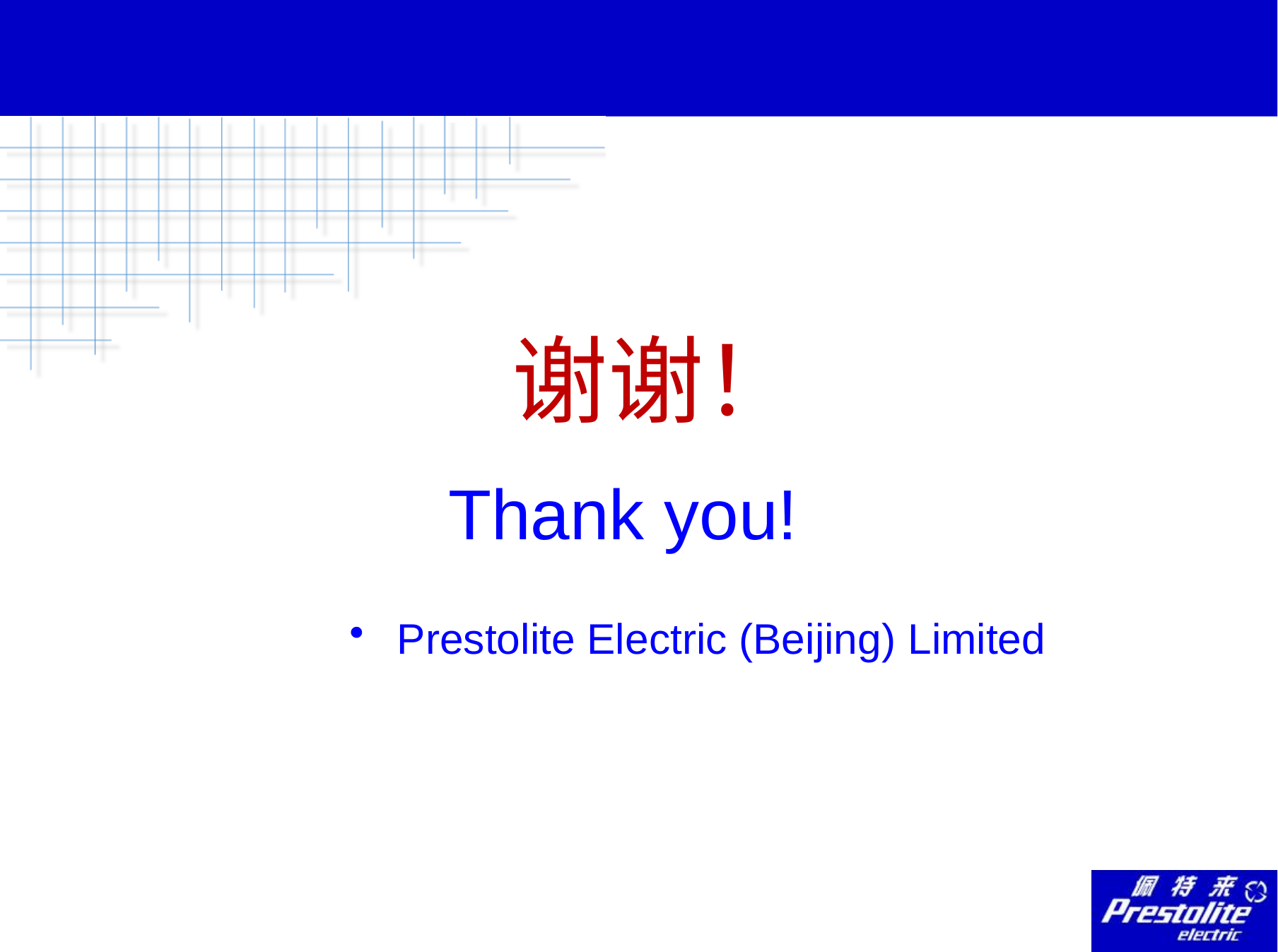

谢谢！
Thank you!
Prestolite Electric (Beijing) Limited